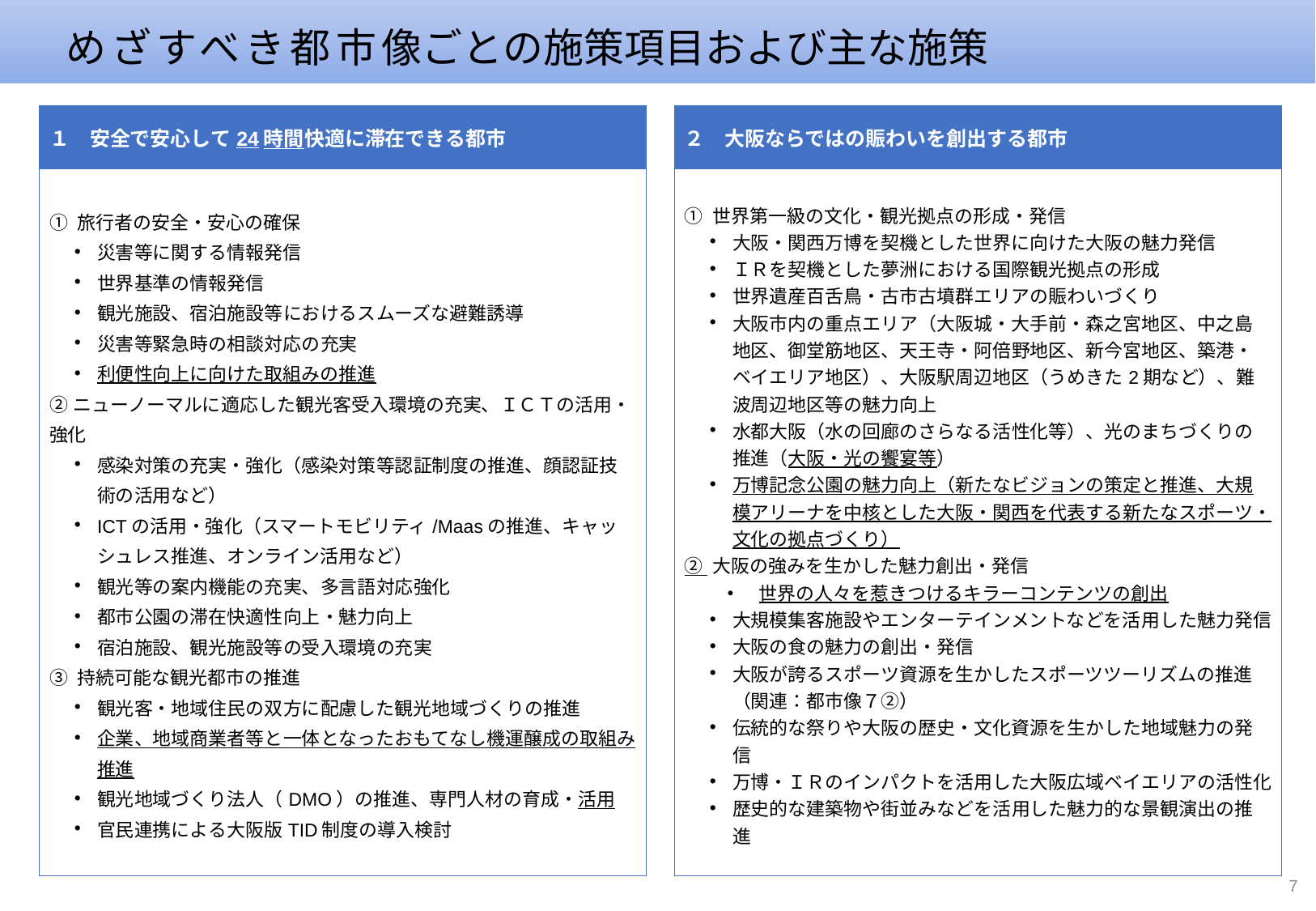

めざすべき都市像ごとの施策項目および主な施策
| １　安全で安心して24時間快適に滞在できる都市 |
| --- |
| ① 旅行者の安全・安心の確保 災害等に関する情報発信 世界基準の情報発信 観光施設、宿泊施設等におけるスムーズな避難誘導 災害等緊急時の相談対応の充実 利便性向上に向けた取組みの推進 ②ニューノーマルに適応した観光客受入環境の充実、ＩＣＴの活用・強化 感染対策の充実・強化（感染対策等認証制度の推進、顔認証技術の活用など） ICTの活用・強化（スマートモビリティ/Maasの推進、キャッシュレス推進、オンライン活用など） 観光等の案内機能の充実、多言語対応強化 都市公園の滞在快適性向上・魅力向上 宿泊施設、観光施設等の受入環境の充実 ③ 持続可能な観光都市の推進 観光客・地域住民の双方に配慮した観光地域づくりの推進 企業、地域商業者等と一体となったおもてなし機運醸成の取組み推進 観光地域づくり法人（DMO）の推進、専門人材の育成・活用 官民連携による大阪版TID制度の導入検討 |
| ２　大阪ならではの賑わいを創出する都市 |
| --- |
| ① 世界第一級の文化・観光拠点の形成・発信 大阪・関西万博を契機とした世界に向けた大阪の魅力発信 ＩＲを契機とした夢洲における国際観光拠点の形成 世界遺産百舌鳥・古市古墳群エリアの賑わいづくり 大阪市内の重点エリア（大阪城・大手前・森之宮地区、中之島地区、御堂筋地区、天王寺・阿倍野地区、新今宮地区、築港・ベイエリア地区）、大阪駅周辺地区（うめきた2期など）、難波周辺地区等の魅力向上 水都大阪（水の回廊のさらなる活性化等）、光のまちづくりの推進（大阪・光の饗宴等） 万博記念公園の魅力向上（新たなビジョンの策定と推進、大規模アリーナを中核とした大阪・関西を代表する新たなスポーツ・文化の拠点づくり） ② 大阪の強みを生かした魅力創出・発信 　　・　世界の人々を惹きつけるキラーコンテンツの創出 大規模集客施設やエンターテインメントなどを活用した魅力発信 大阪の食の魅力の創出・発信 大阪が誇るスポーツ資源を生かしたスポーツツーリズムの推進（関連：都市像７②） 伝統的な祭りや大阪の歴史・文化資源を生かした地域魅力の発信 万博・ＩＲのインパクトを活用した大阪広域ベイエリアの活性化 歴史的な建築物や街並みなどを活用した魅力的な景観演出の推進 |
7